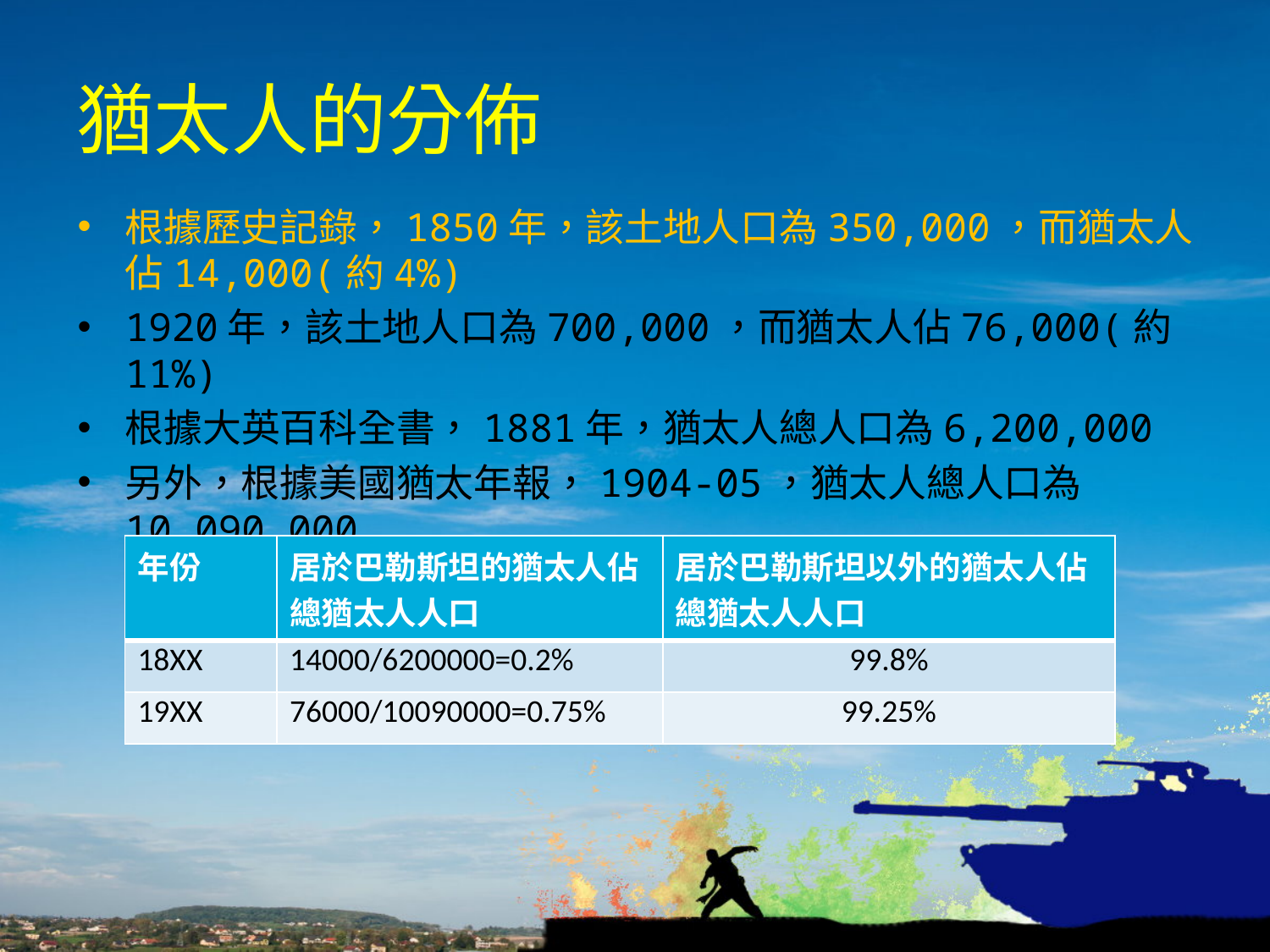

# 猶太人的分佈
根據歷史記錄，1850年，該土地人口為350,000，而猶太人佔14,000(約4%)
1920年，該土地人口為700,000，而猶太人佔76,000(約11%)
根據大英百科全書，1881年，猶太人總人口為6,200,000
另外，根據美國猶太年報，1904-05，猶太人總人口為10,090,000

| 年份 | 居於巴勒斯坦的猶太人佔總猶太人人口 | 居於巴勒斯坦以外的猶太人佔總猶太人人口 |
| --- | --- | --- |
| 18XX | 14000/6200000=0.2% | 99.8% |
| 19XX | 76000/10090000=0.75% | 99.25% |